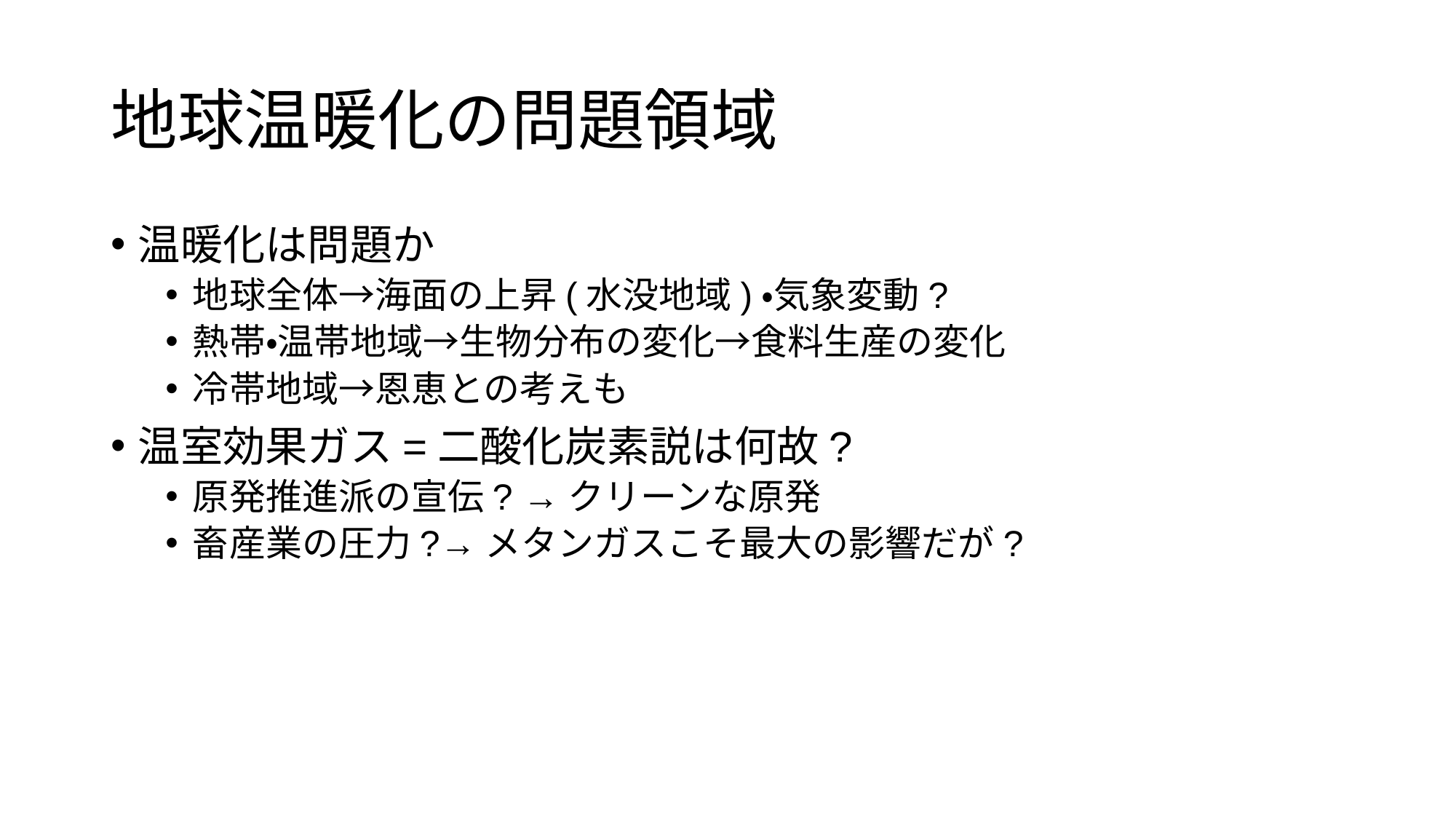

# 地球温暖化の問題領域
温暖化は問題か
地球全体→海面の上昇(水没地域)・気象変動?
熱帯・温帯地域→生物分布の変化→食料生産の変化
冷帯地域→恩恵との考えも
温室効果ガス=二酸化炭素説は何故?
原発推進派の宣伝? →クリーンな原発
畜産業の圧力?→メタンガスこそ最大の影響だが?